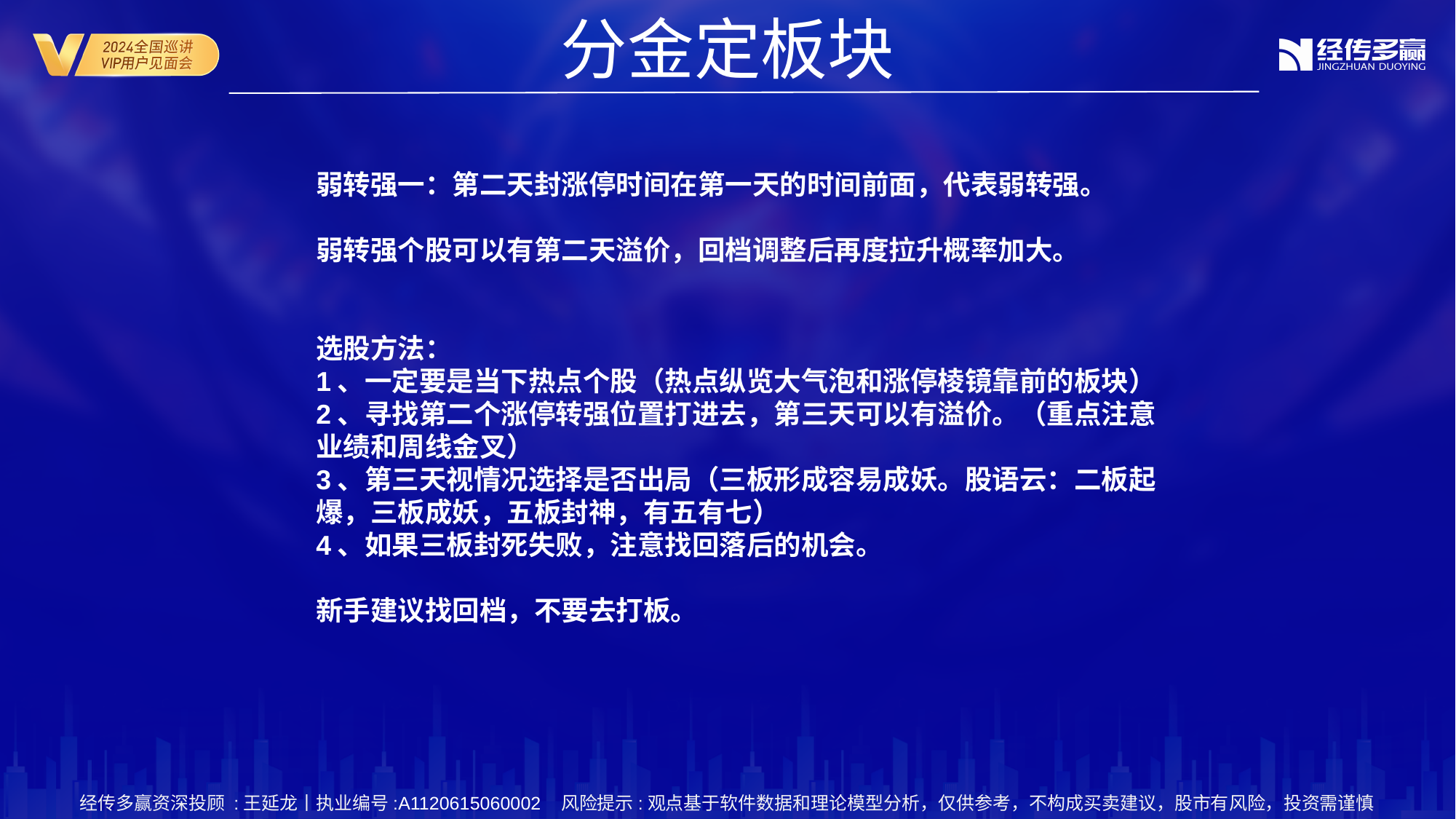

分金定板块
弱转强一：第二天封涨停时间在第一天的时间前面，代表弱转强。

弱转强个股可以有第二天溢价，回档调整后再度拉升概率加大。

选股方法：
1、一定要是当下热点个股（热点纵览大气泡和涨停棱镜靠前的板块）
2、寻找第二个涨停转强位置打进去，第三天可以有溢价。（重点注意业绩和周线金叉）
3、第三天视情况选择是否出局（三板形成容易成妖。股语云：二板起爆，三板成妖，五板封神，有五有七）
4、如果三板封死失败，注意找回落后的机会。

新手建议找回档，不要去打板。